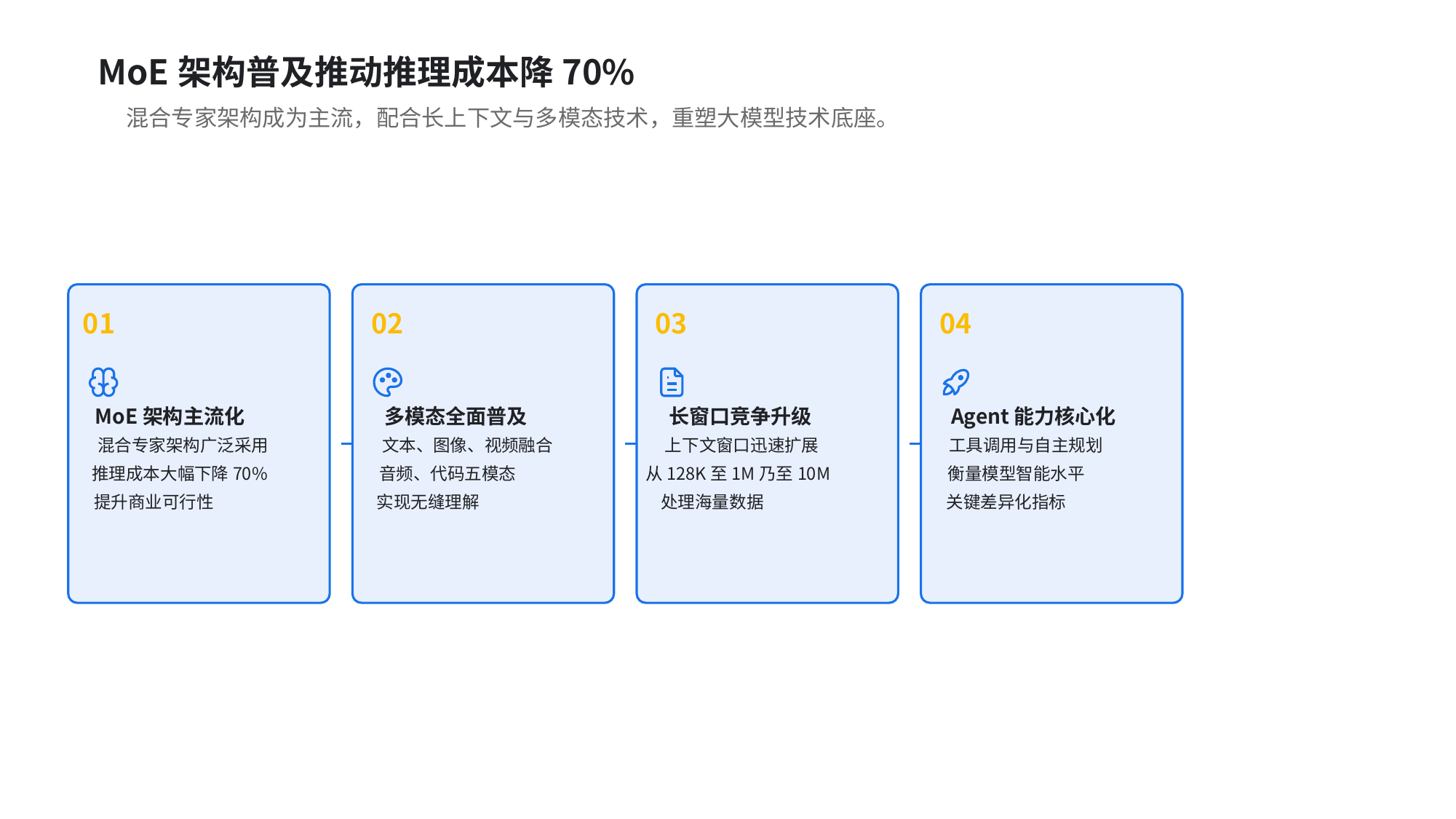

MoE架构普及推动推理成本降70%
混合专家架构成为主流，配合长上下文与多模态技术，重塑大模型技术底座。

01

MoE架构主流化
混合专家架构广泛采用
推理成本大幅下降70%
提升商业可行性

02

多模态全面普及
文本、图像、视频融合
音频、代码五模态
实现无缝理解

03

长窗口竞争升级
上下文窗口迅速扩展
从128K至1M乃至10M
处理海量数据

04

Agent能力核心化
工具调用与自主规划
衡量模型智能水平
关键差异化指标